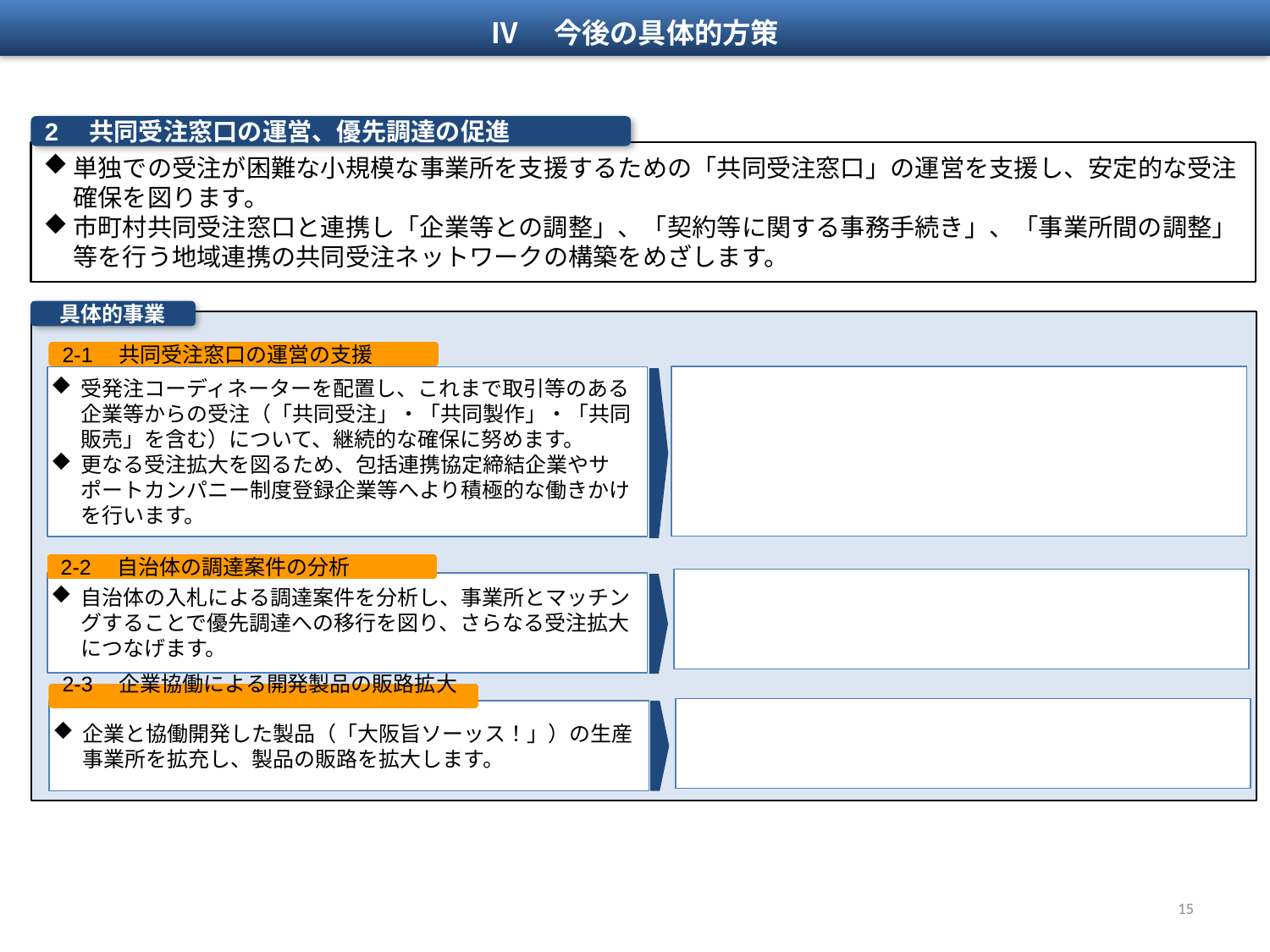

Ⅳ　今後の具体的方策
2　共同受注窓口の運営、優先調達の促進
単独での受注が困難な小規模な事業所を支援するための「共同受注窓口」の運営を支援し、安定的な受注確保を図ります。
市町村共同受注窓口と連携し「企業等との調整」、「契約等に関する事務手続き」、「事業所間の調整」等を行う地域連携の共同受注ネットワークの構築をめざします。
具体的事業

2-1　共同受注窓口の運営の支援

受発注コーディネーターを配置し、これまで取引等のある企業等からの受注（「共同受注」・「共同製作」・「共同販売」を含む）について、継続的な確保に努めます。
更なる受注拡大を図るため、包括連携協定締結企業やサポートカンパニー制度登録企業等へより積極的な働きかけを行います。

2-2　自治体の調達案件の分析

自治体の入札による調達案件を分析し、事業所とマッチングすることで優先調達への移行を図り、さらなる受注拡大につなげます。

2-3　企業協働による開発製品の販路拡大

企業と協働開発した製品（「大阪旨ソーッス！」）の生産事業所を拡充し、製品の販路を拡大します。

15